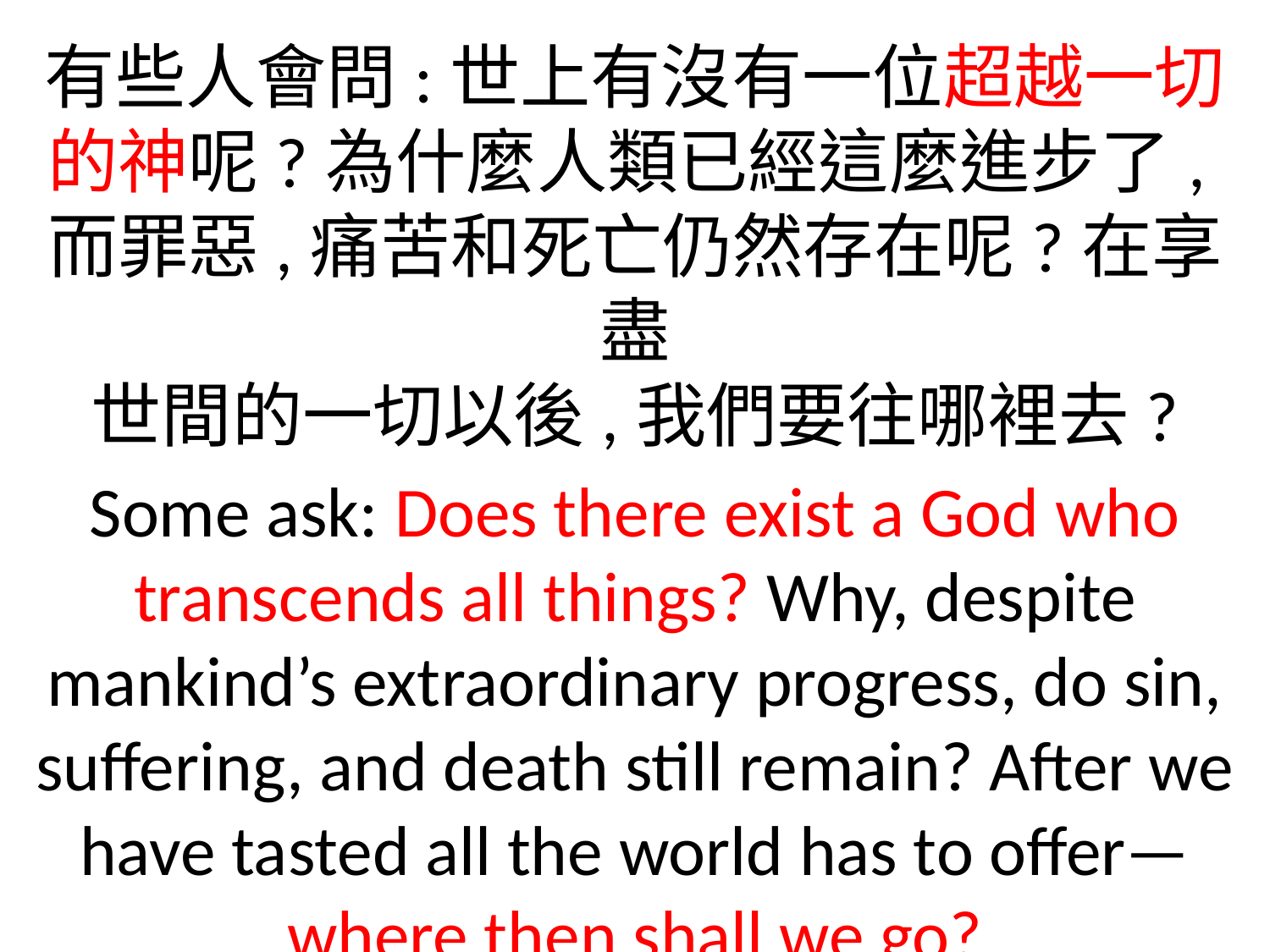

有些人會問:世上有沒有一位超越一切的神呢?為什麼人類已經這麼進步了,而罪惡,痛苦和死亡仍然存在呢?在享盡
世間的一切以後,我們要往哪裡去?
Some ask: Does there exist a God who transcends all things? Why, despite mankind’s extraordinary progress, do sin, suffering, and death still remain? After we have tasted all the world has to offer—where then shall we go?